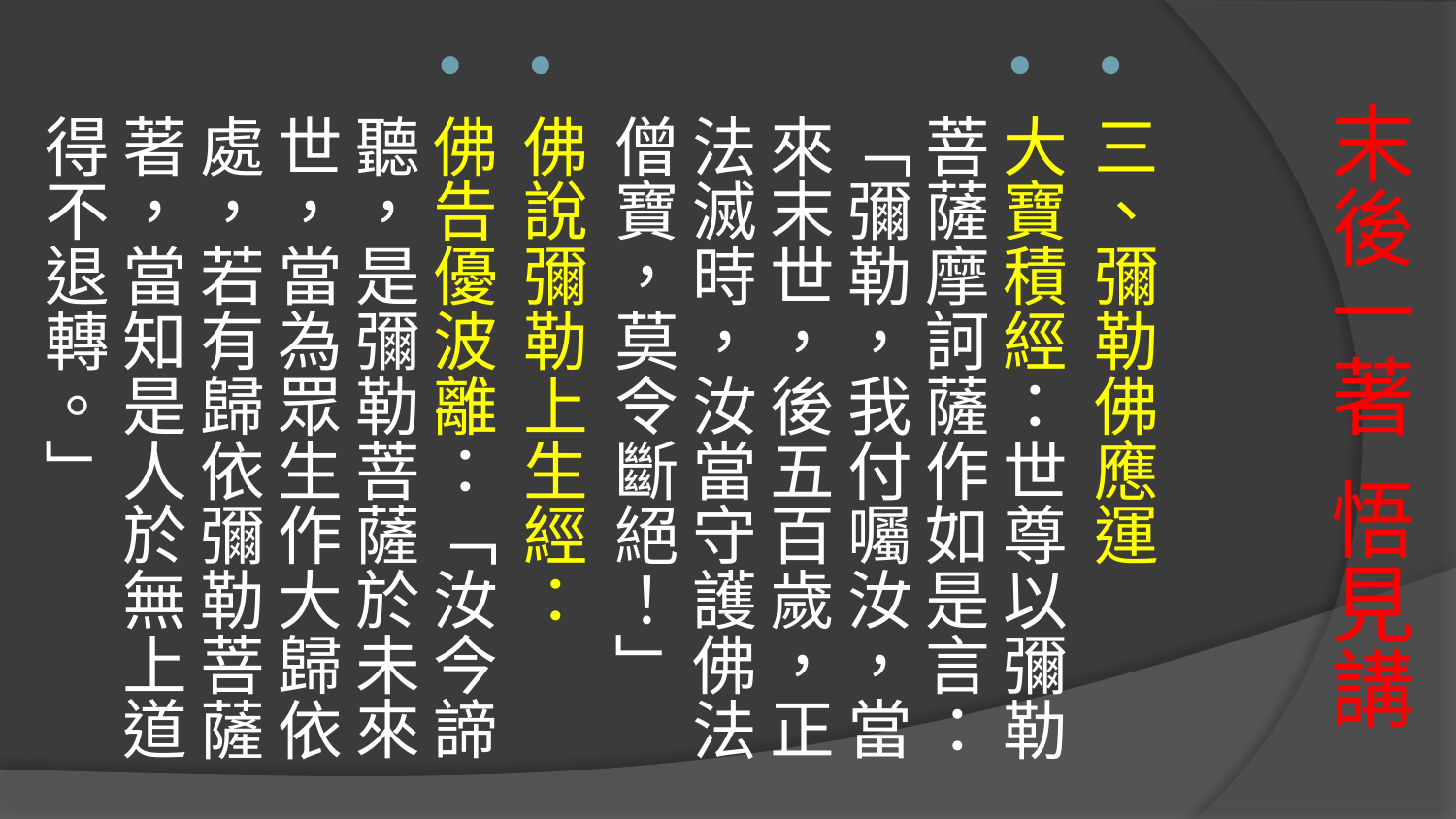

三、彌勒佛應運
大寶積經：世尊以彌勒菩薩摩訶薩作如是言：「彌勒，我付囑汝，當來末世，後五百歲，正法滅時，汝當守護佛法僧寶，莫令斷絕！」
佛說彌勒上生經：
佛告優波離：「汝今諦聽，是彌勒菩薩於未來世，當為眾生作大歸依處，若有歸依彌勒菩薩著，當知是人於無上道得不退轉。」
# 末後一著  悟見講